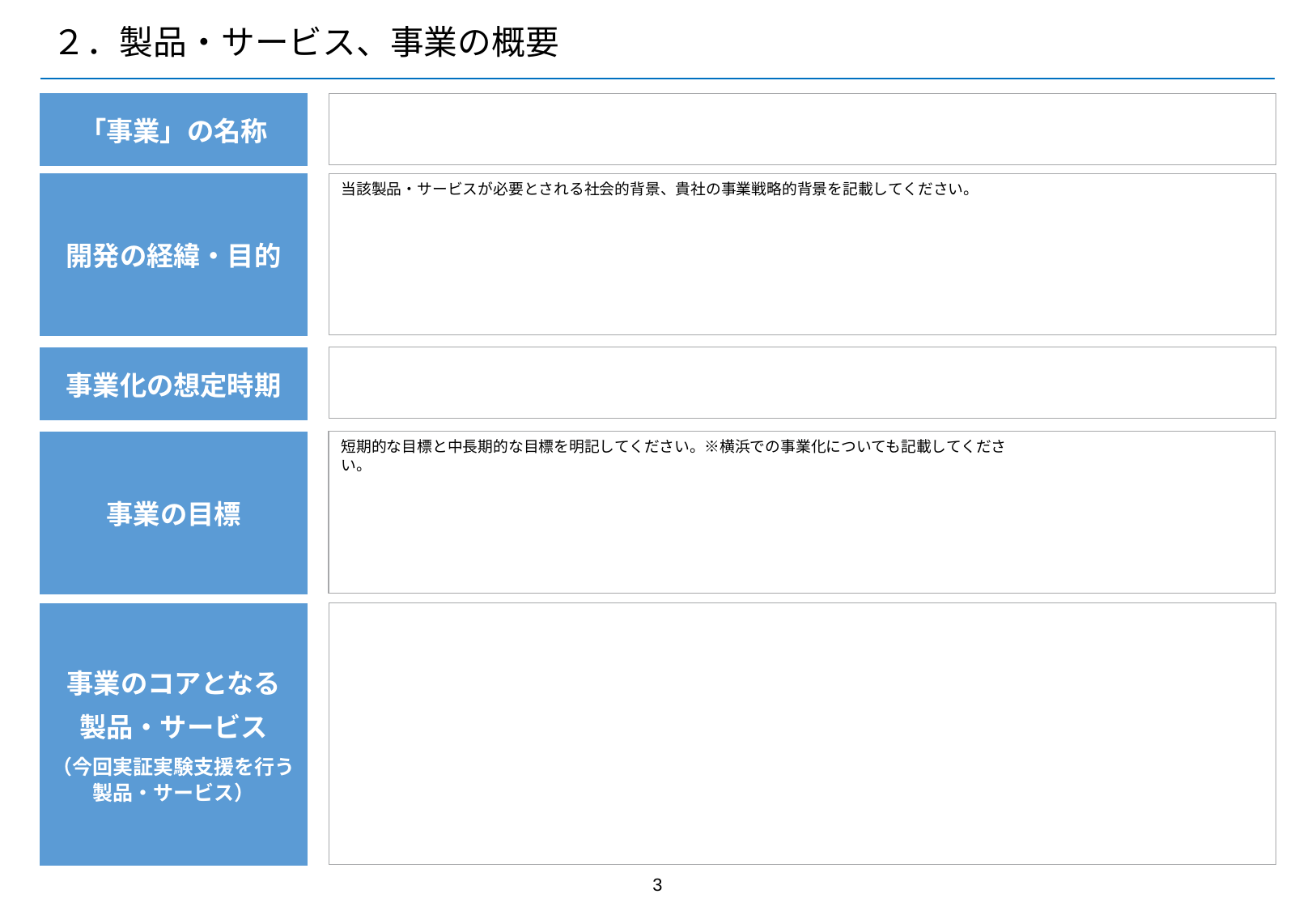

# ２．製品・サービス、事業の概要

「事業」の名称
当該製品・サービスが必要とされる社会的背景、貴社の事業戦略的背景を記載してください。

開発の経緯・目的

事業化の想定時期

短期的な目標と中長期的な目標を明記してください。※横浜での事業化についても記載してください。
事業の目標

事業のコアとなる
製品・サービス
（今回実証実験支援を行う製品・サービス）